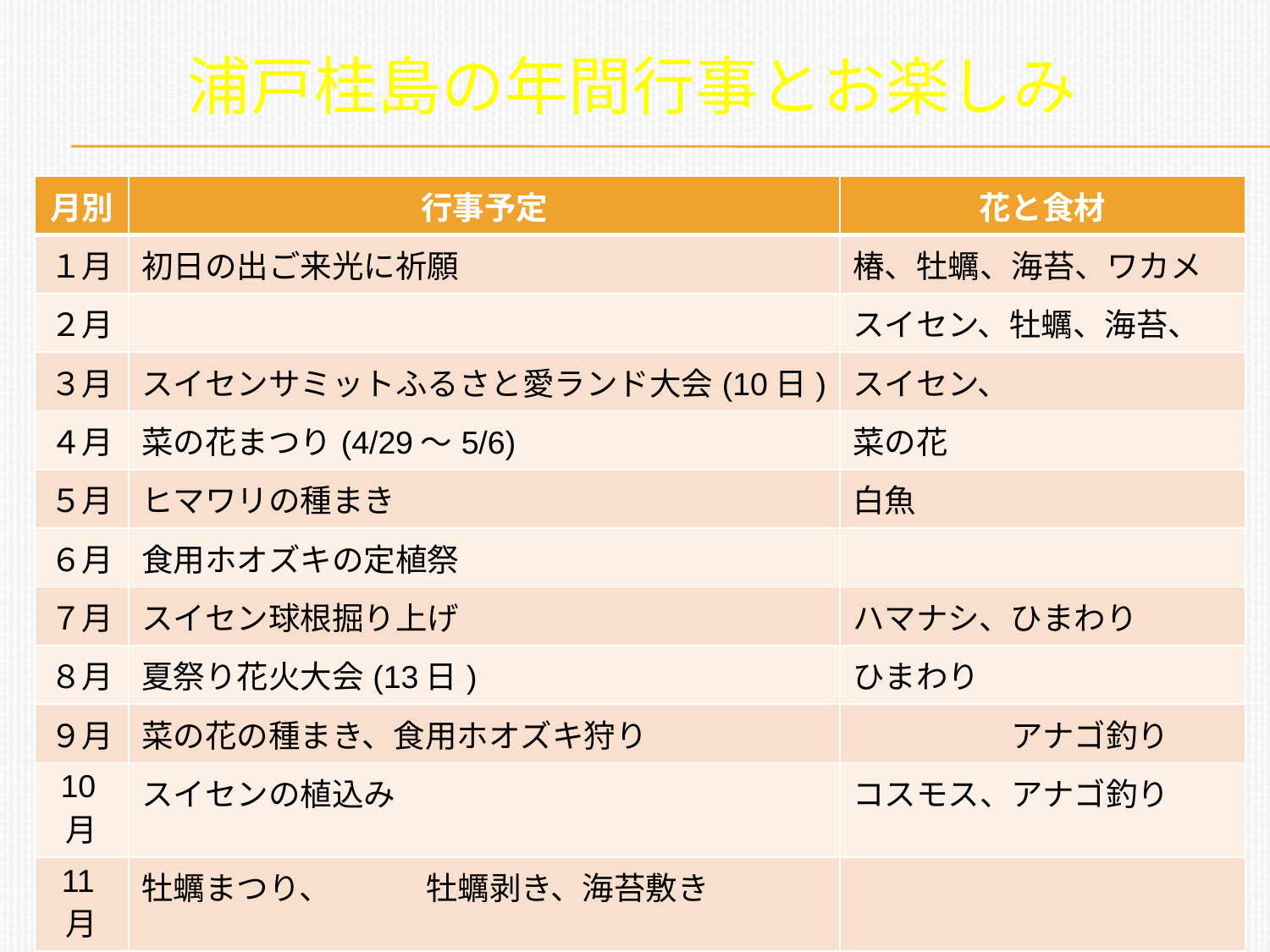

# 浦戸桂島の年間行事とお楽しみ
| 月別 | 行事予定 | 花と食材 |
| --- | --- | --- |
| １月 | 初日の出ご来光に祈願 | 椿、牡蠣、海苔、ワカメ |
| ２月 |  | スイセン、牡蠣、海苔、 |
| ３月 | スイセンサミットふるさと愛ランド大会(10日) | スイセン、 |
| ４月 | 菜の花まつり(4/29～5/6) | 菜の花 |
| ５月 | ヒマワリの種まき | 白魚 |
| ６月 | 食用ホオズキの定植祭 |  |
| ７月 | スイセン球根掘り上げ | ハマナシ、ひまわり |
| ８月 | 夏祭り花火大会(13日) | ひまわり |
| ９月 | 菜の花の種まき、食用ホオズキ狩り | アナゴ釣り |
| 10月 | スイセンの植込み | コスモス、アナゴ釣り |
| 11月 | 牡蠣まつり、　　　牡蠣剥き、海苔敷き |  |
| 12月 | 牡蠣剥き、海苔敷き | ワカメしゃぶしゃぶ |
| ※アイナメ、メバル、カレー等のお魚は年間通してあります。 |  |  |